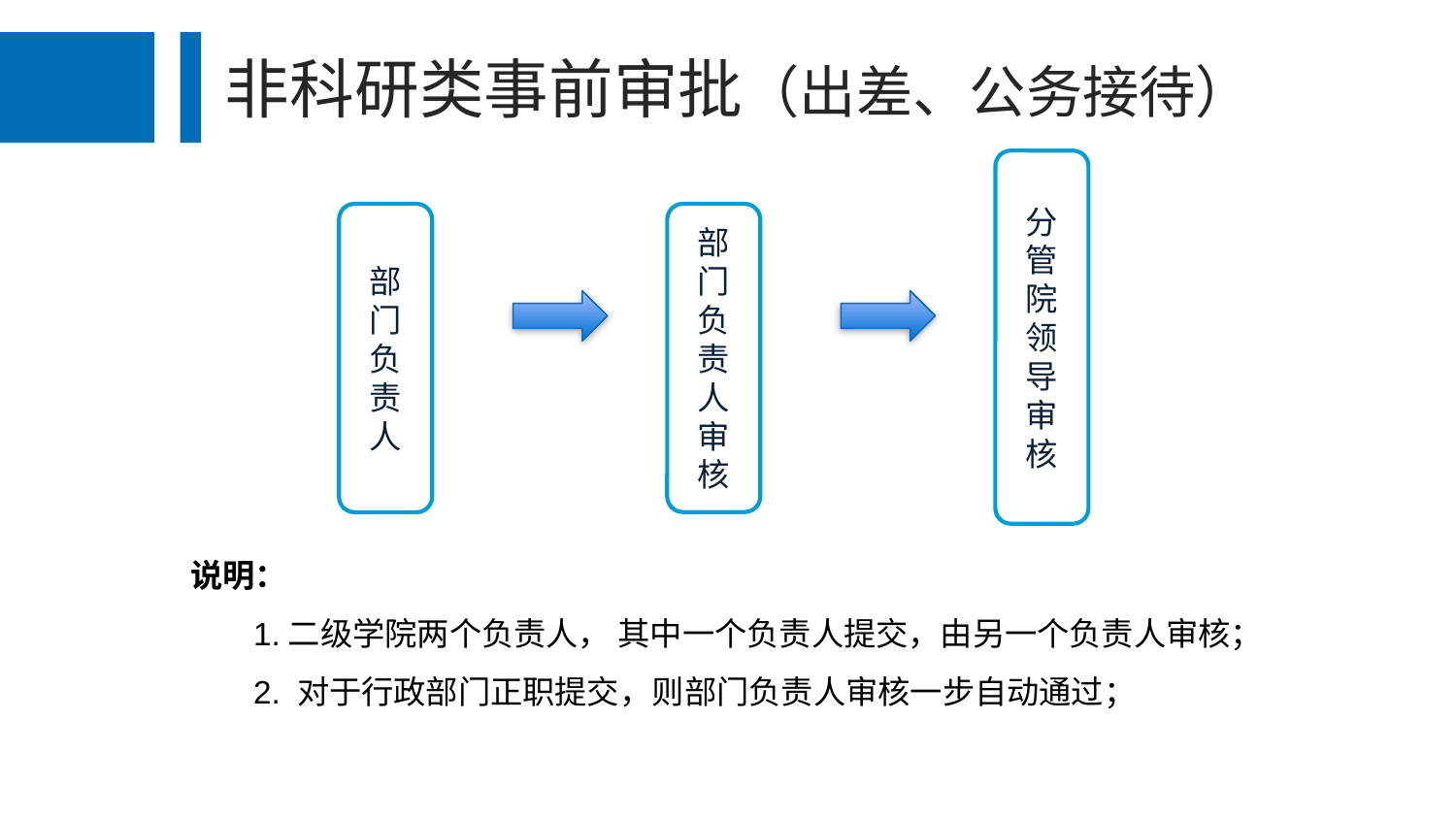

非科研类事前审批（出差、公务接待）
分管院领导审核
部门负责人
部门负责人审核

说明：
       1.二级学院两个负责人， 其中一个负责人提交，由另一个负责人审核；
       2. 对于行政部门正职提交，则部门负责人审核一步自动通过；